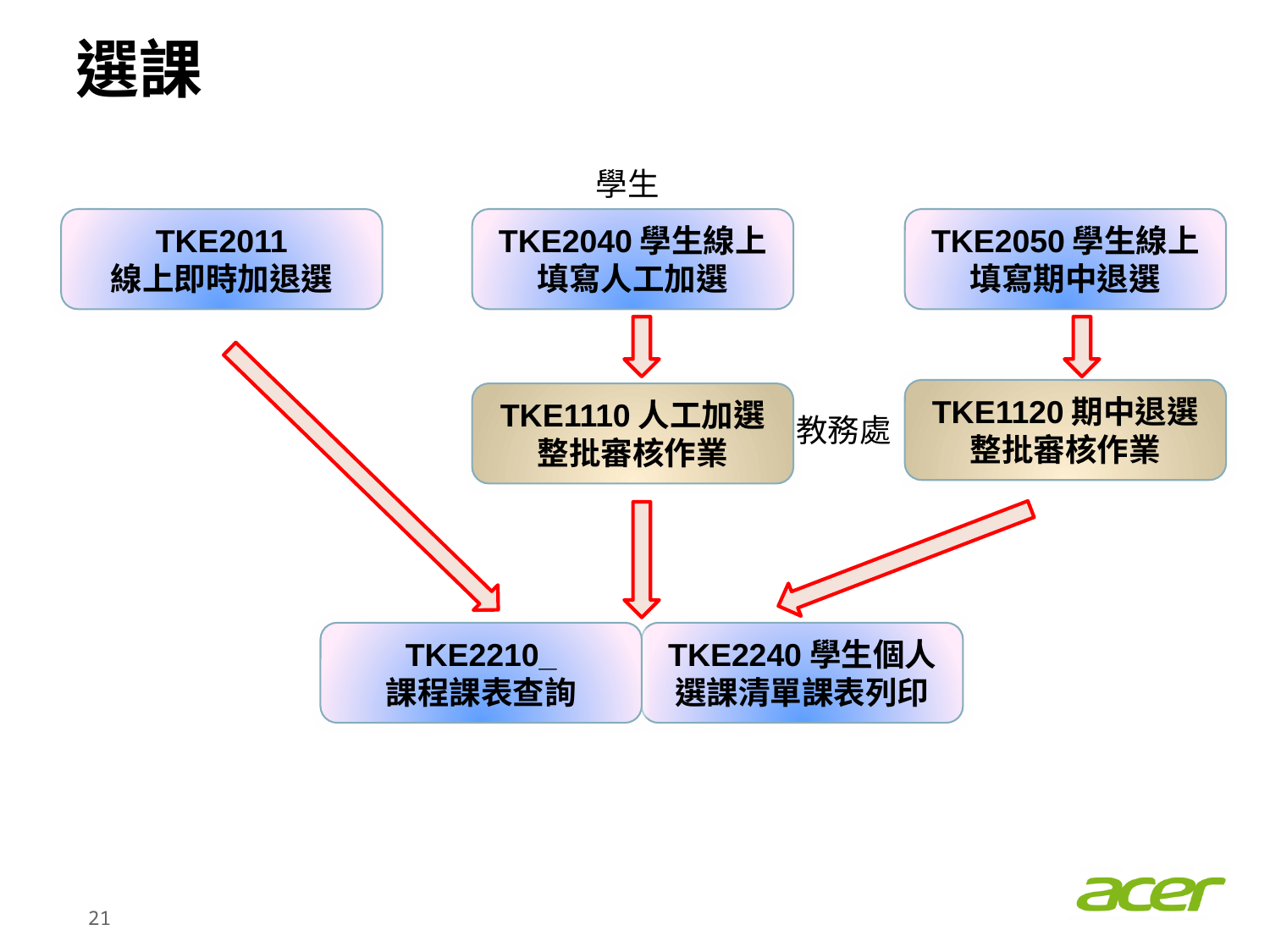

# 選課
學生
TKE2011
線上即時加退選
TKE2040學生線上填寫人工加選
TKE2050學生線上填寫期中退選

TKE1120期中退選整批審核作業
TKE1110人工加選整批審核作業
教務處

TKE2210_
課程課表查詢
TKE2240學生個人選課清單課表列印
21